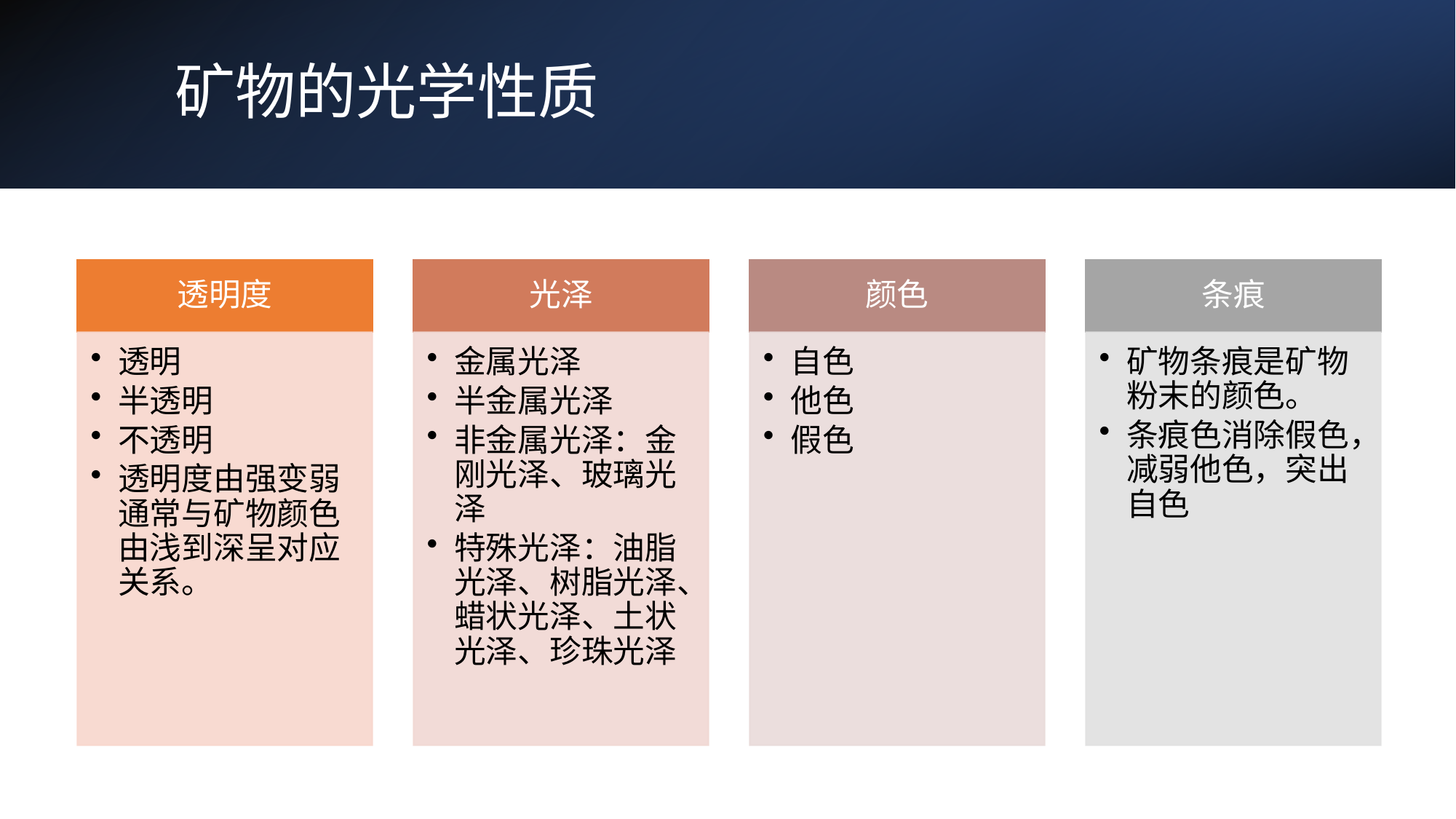

# 矿物的光学性质
透明度
透明
半透明
不透明
透明度由强变弱通常与矿物颜色由浅到深呈对应关系。
光泽
金属光泽
半金属光泽
非金属光泽：金刚光泽、玻璃光泽
特殊光泽：油脂光泽、树脂光泽、蜡状光泽、土状光泽、珍珠光泽
颜色
自色
他色
假色
条痕
矿物条痕是矿物粉末的颜色。
条痕色消除假色，减弱他色，突出自色